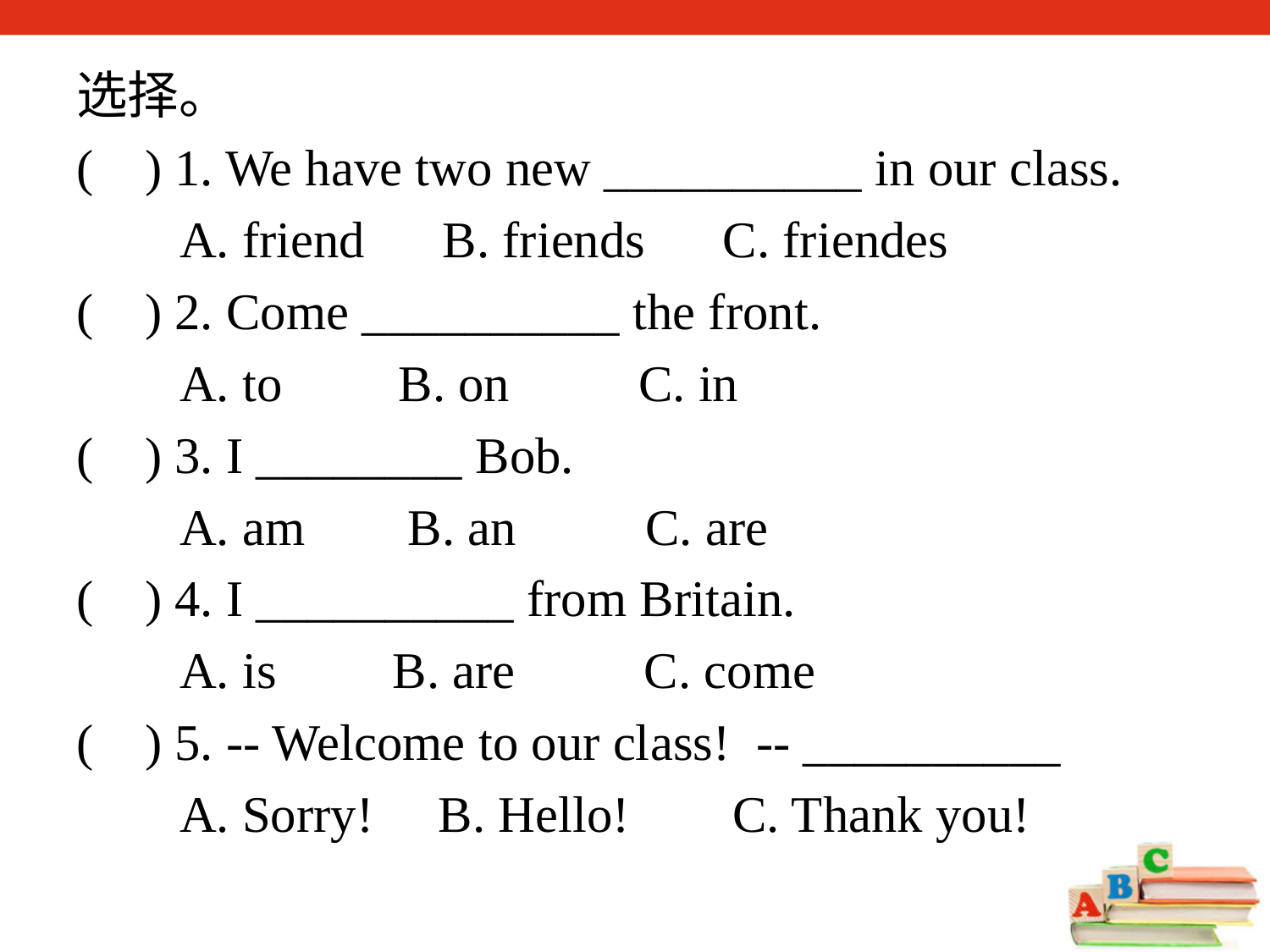

选择。
(    ) 1. We have two new __________ in our class.
        A. friend      B. friends      C. friendes
(    ) 2. Come __________ the front.
        A. to         B. on          C. in
(    ) 3. I ________ Bob.
        A. am        B. an          C. are
(    ) 4. I __________ from Britain.
        A. is         B. are          C. come
(    ) 5. -- Welcome to our class!  -- __________
        A. Sorry!     B. Hello!        C. Thank you!